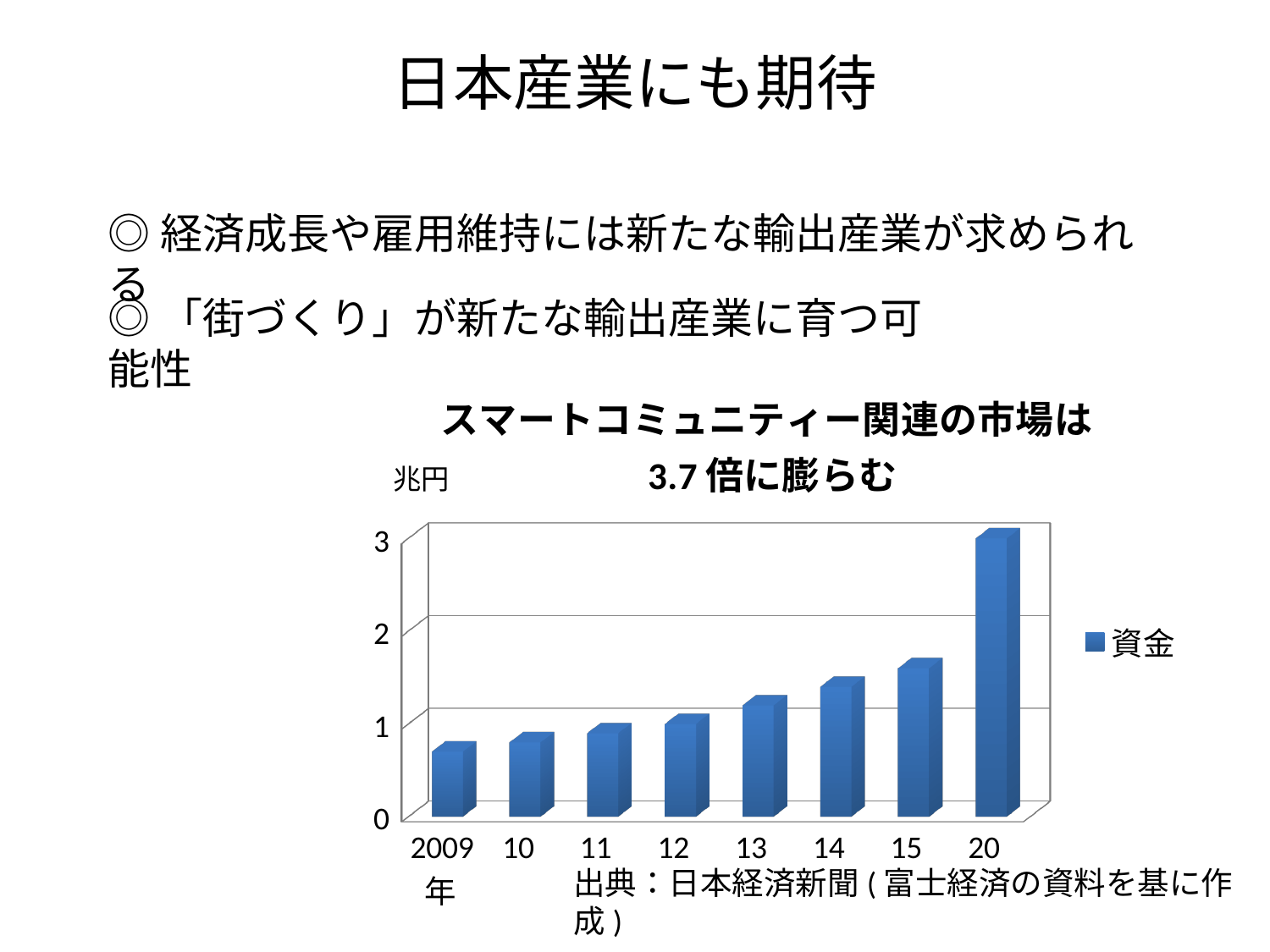

# 日本産業にも期待
◎経済成長や雇用維持には新たな輸出産業が求められる
◎「街づくり」が新たな輸出産業に育つ可能性

[unsupported chart]

兆円
出典：日本経済新聞(富士経済の資料を基に作成)